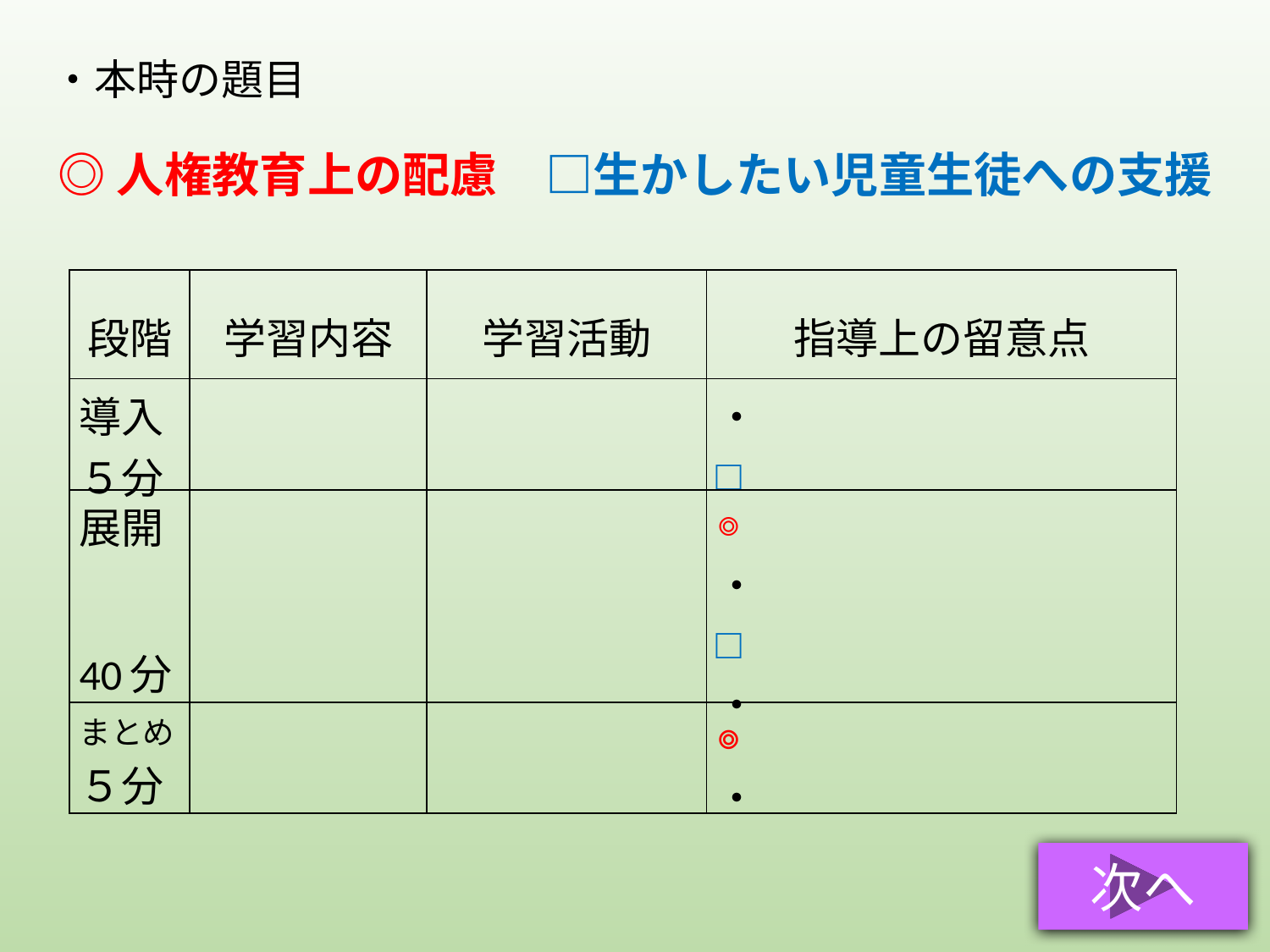

・本時の題目
◎人権教育上の配慮　□生かしたい児童生徒への支援
| 段階 | 学習内容 | 学習活動 | 指導上の留意点 |
| --- | --- | --- | --- |
| 導入 ５分 |  |  | ・ □ |
| 展開 40分 |  |  | ◎ ・ □ ・ |
| まとめ ５分 |  |  | ◎ ・ |
次へ